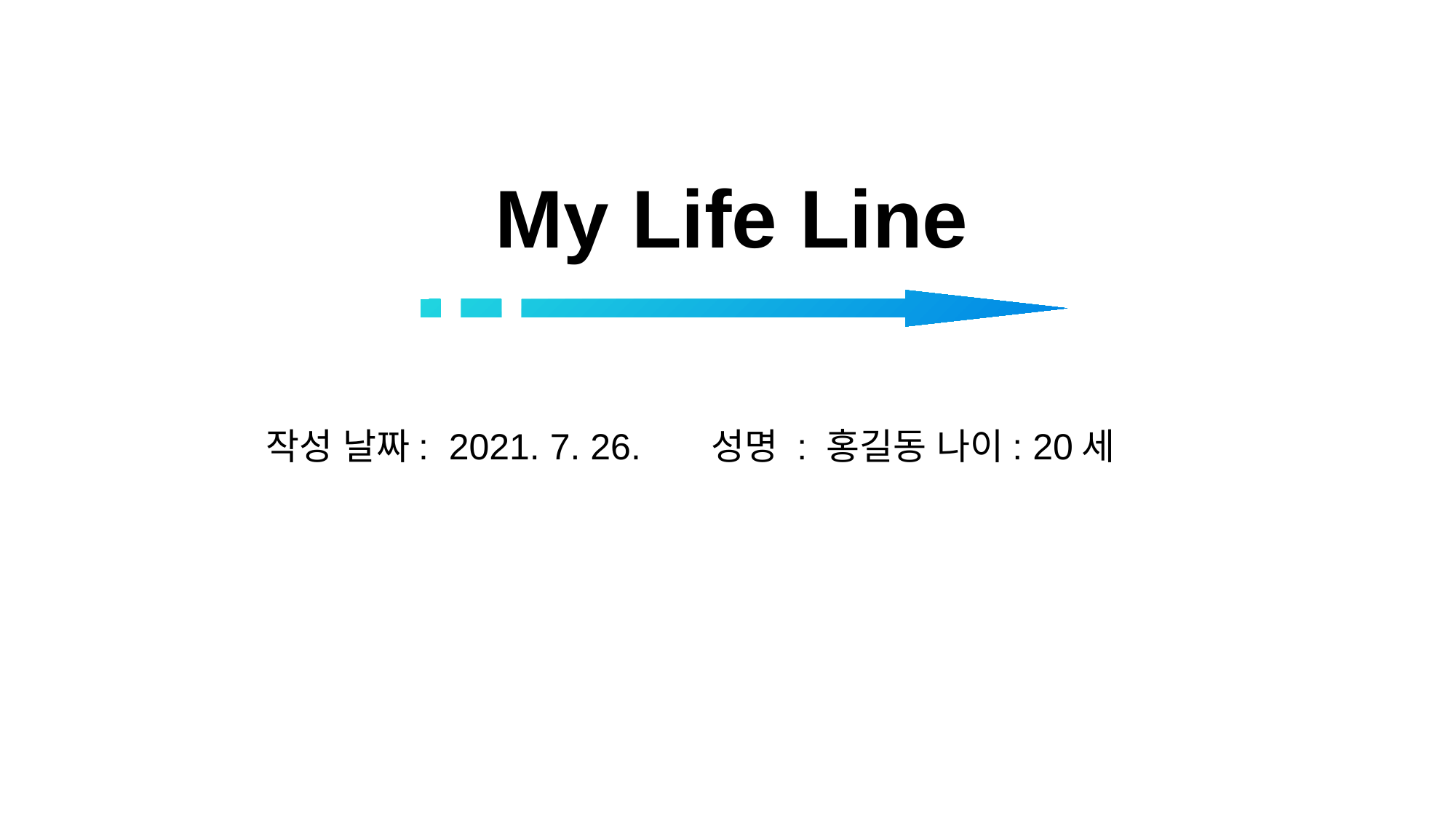

# My Life Line

작성 날짜:  2021. 7. 26.      성명 : 홍길동 나이: 20세